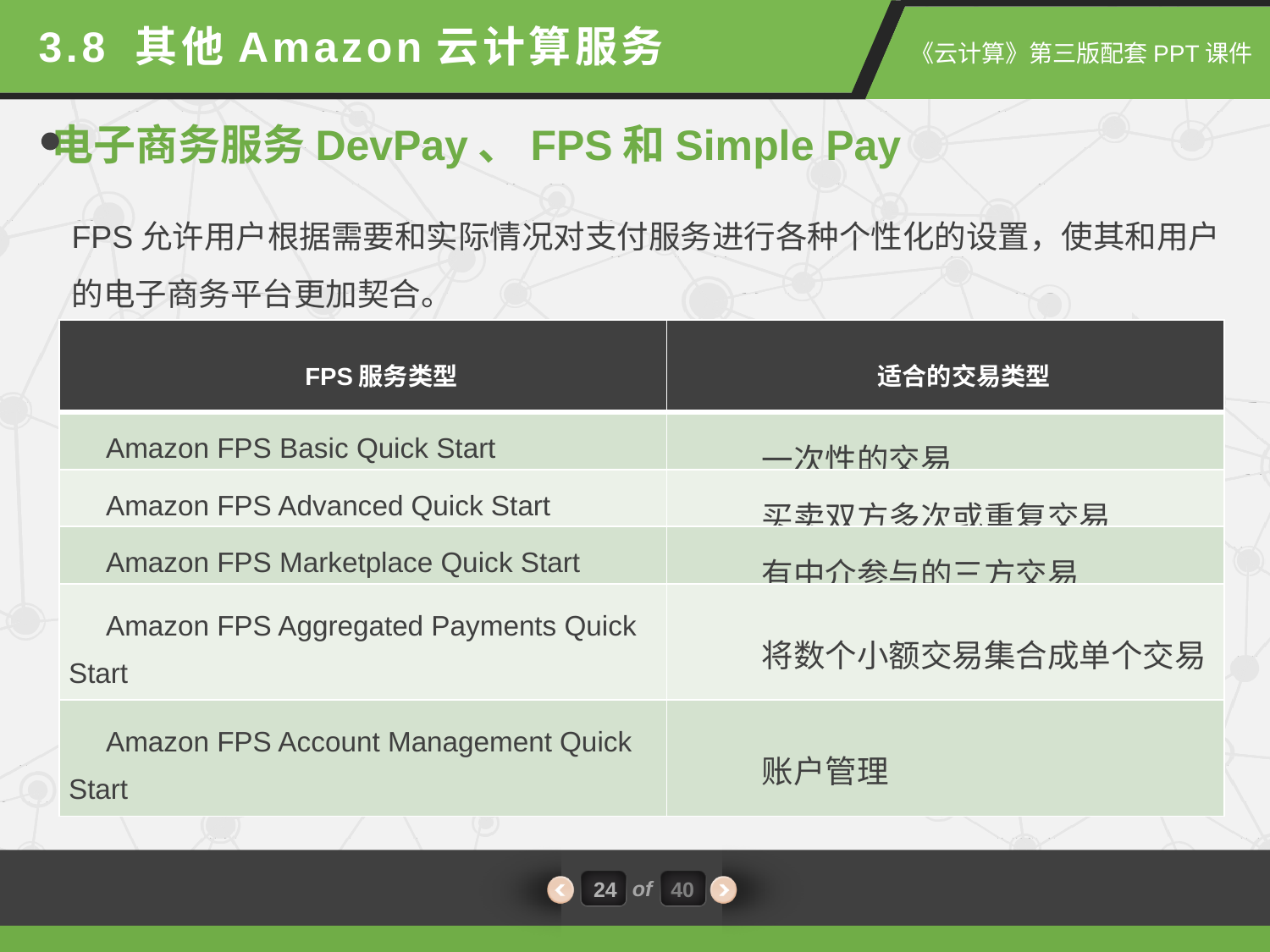

3.8 其他Amazon云计算服务
电子商务服务DevPay、FPS和Simple Pay

FPS允许用户根据需要和实际情况对支付服务进行各种个性化的设置，使其和用户的电子商务平台更加契合。
| FPS服务类型 | 适合的交易类型 |
| --- | --- |
| Amazon FPS Basic Quick Start | 一次性的交易 |
| Amazon FPS Advanced Quick Start | 买卖双方多次或重复交易 |
| Amazon FPS Marketplace Quick Start | 有中介参与的三方交易 |
| Amazon FPS Aggregated Payments Quick Start | 将数个小额交易集合成单个交易 |
| Amazon FPS Account Management Quick Start | 账户管理 |
24